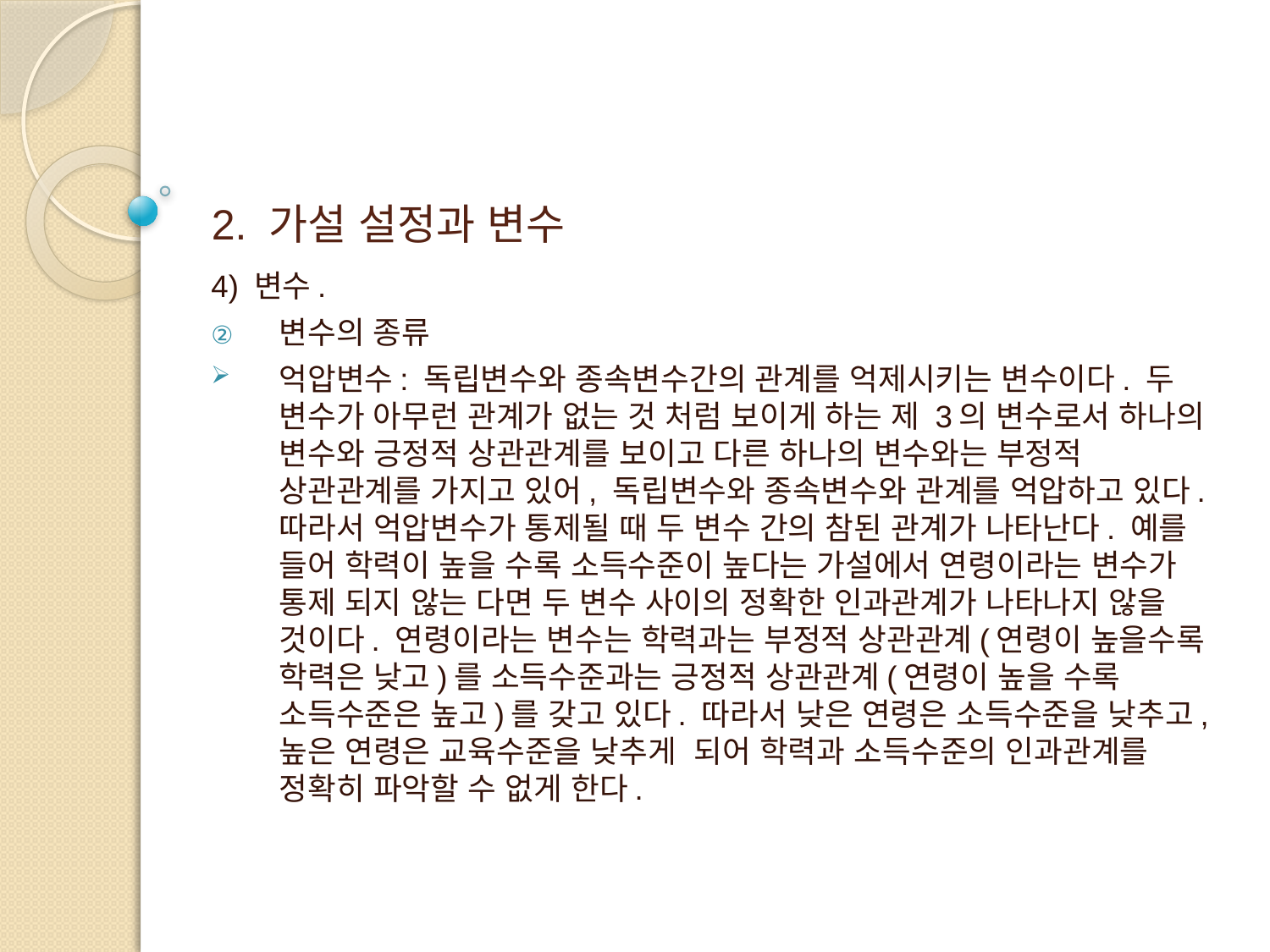

# 2. 가설 설정과 변수
4) 변수.
변수의 종류
억압변수: 독립변수와 종속변수간의 관계를 억제시키는 변수이다. 두 변수가 아무런 관계가 없는 것 처럼 보이게 하는 제 3의 변수로서 하나의 변수와 긍정적 상관관계를 보이고 다른 하나의 변수와는 부정적 상관관계를 가지고 있어, 독립변수와 종속변수와 관계를 억압하고 있다. 따라서 억압변수가 통제될 때 두 변수 간의 참된 관계가 나타난다. 예를 들어 학력이 높을 수록 소득수준이 높다는 가설에서 연령이라는 변수가 통제 되지 않는 다면 두 변수 사이의 정확한 인과관계가 나타나지 않을 것이다. 연령이라는 변수는 학력과는 부정적 상관관계(연령이 높을수록 학력은 낮고)를 소득수준과는 긍정적 상관관계(연령이 높을 수록 소득수준은 높고)를 갖고 있다. 따라서 낮은 연령은 소득수준을 낮추고, 높은 연령은 교육수준을 낮추게  되어 학력과 소득수준의 인과관계를 정확히 파악할 수 없게 한다.